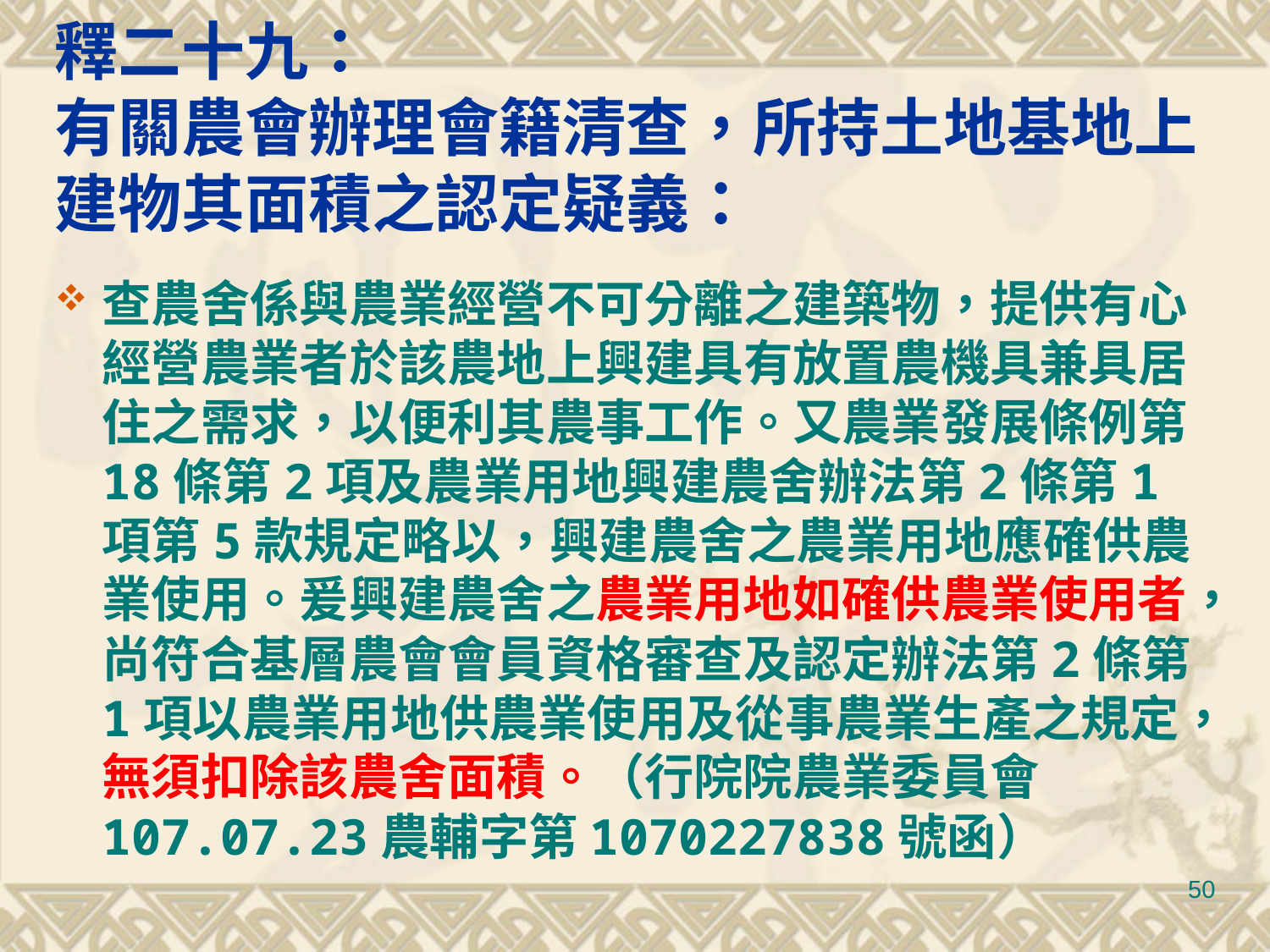

# 釋二十九： 有關農會辦理會籍清查，所持土地基地上建物其面積之認定疑義：
查農舍係與農業經營不可分離之建築物，提供有心經營農業者於該農地上興建具有放置農機具兼具居住之需求，以便利其農事工作。又農業發展條例第18條第2項及農業用地興建農舍辦法第2條第1項第5款規定略以，興建農舍之農業用地應確供農業使用。爰興建農舍之農業用地如確供農業使用者，尚符合基層農會會員資格審查及認定辦法第2條第1項以農業用地供農業使用及從事農業生產之規定，無須扣除該農舍面積。（行院院農業委員會107.07.23農輔字第1070227838號函）

50